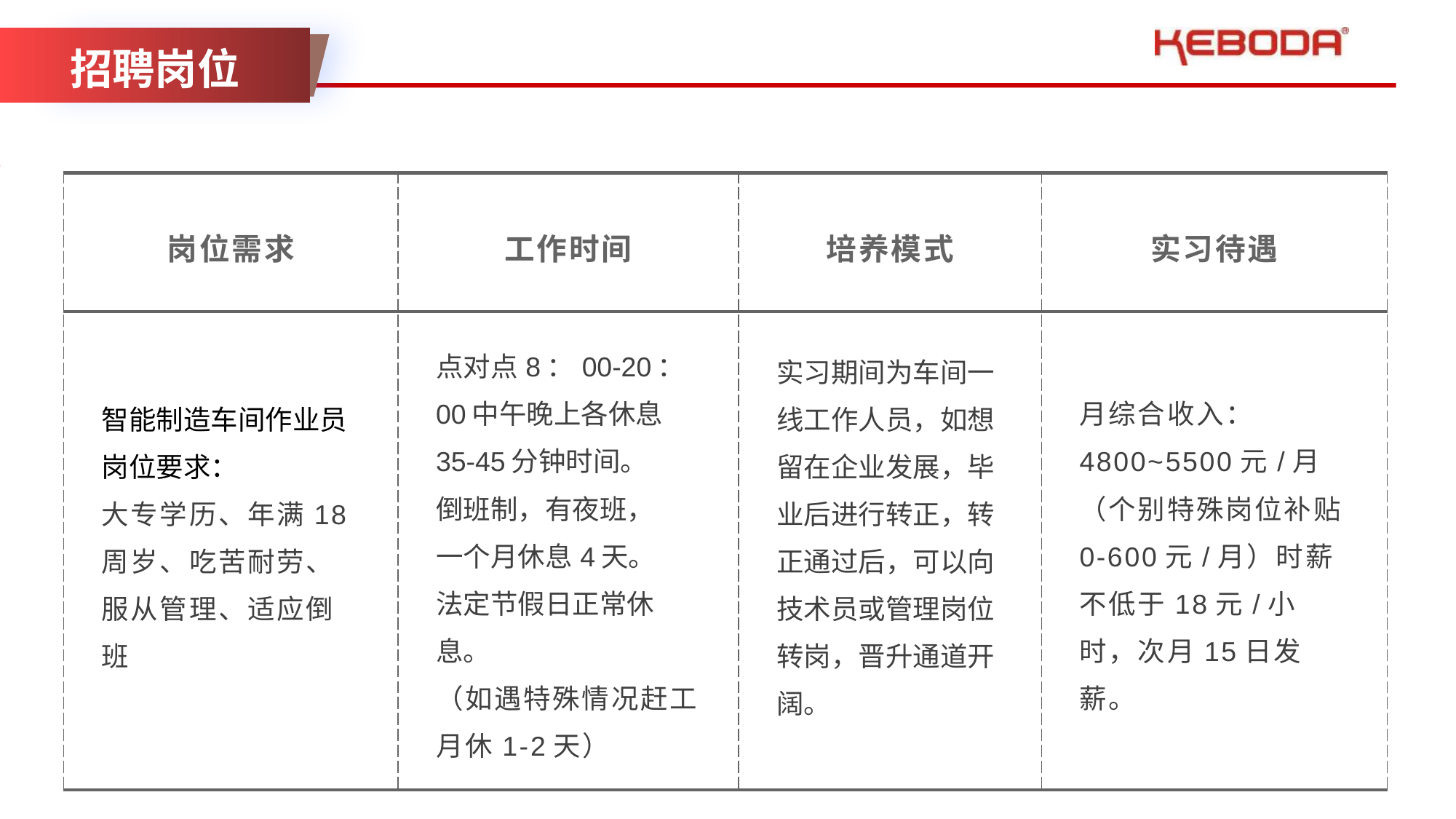

招聘岗位

| 岗位需求 | 工作时间 | 培养模式 | 实习待遇 |
| --- | --- | --- | --- |
| 智能制造车间作业员 岗位要求： 大专学历、年满18周岁、吃苦耐劳、服从管理、适应倒班 | 点对点8：00-20：00中午晚上各休息35-45分钟时间。 倒班制，有夜班， 一个月休息4天。 法定节假日正常休息。 （如遇特殊情况赶工月休1-2天） | 实习期间为车间一线工作人员，如想留在企业发展，毕业后进行转正，转正通过后，可以向技术员或管理岗位转岗，晋升通道开阔。 | 月综合收入：4800~5500元/月 （个别特殊岗位补贴0-600元/月）时薪不低于18元/小时，次月15日发薪。 |